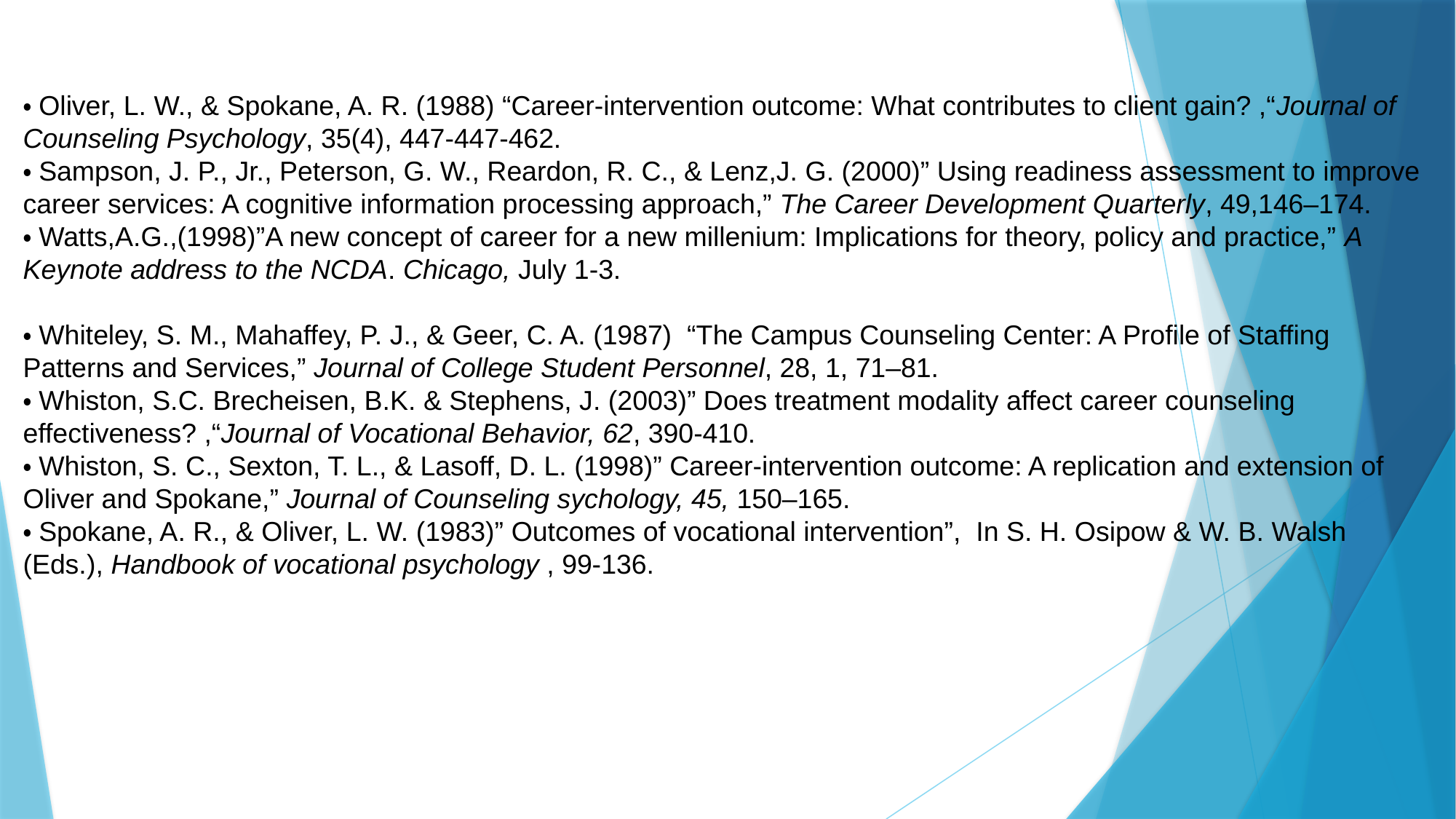

・Oliver, L. W., & Spokane, A. R. (1988) “Career-intervention outcome: What contributes to client gain? ,“Journal of Counseling Psychology, 35(4), 447-447-462.
・Sampson, J. P., Jr., Peterson, G. W., Reardon, R. C., & Lenz,J. G. (2000)” Using readiness assessment to improve career services: A cognitive information processing approach,” The Career Development Quarterly, 49,146–174.
・Watts,A.G.,(1998)”A new concept of career for a new millenium: Implications for theory, policy and practice,” A Keynote address to the NCDA. Chicago, July 1-3.

・Whiteley, S. M., Mahaffey, P. J., & Geer, C. A. (1987)  “The Campus Counseling Center: A Profile of Staffing Patterns and Services,” Journal of College Student Personnel, 28, 1, 71–81.
・Whiston, S.C. Brecheisen, B.K. & Stephens, J. (2003)” Does treatment modality affect career counseling effectiveness? ,“Journal of Vocational Behavior, 62, 390-410.
・Whiston, S. C., Sexton, T. L., & Lasoff, D. L. (1998)” Career-intervention outcome: A replication and extension of Oliver and Spokane,” Journal of Counseling sychology, 45, 150–165.
・Spokane, A. R., & Oliver, L. W. (1983)” Outcomes of vocational intervention”,  In S. H. Osipow & W. B. Walsh (Eds.), Handbook of vocational psychology , 99-136.